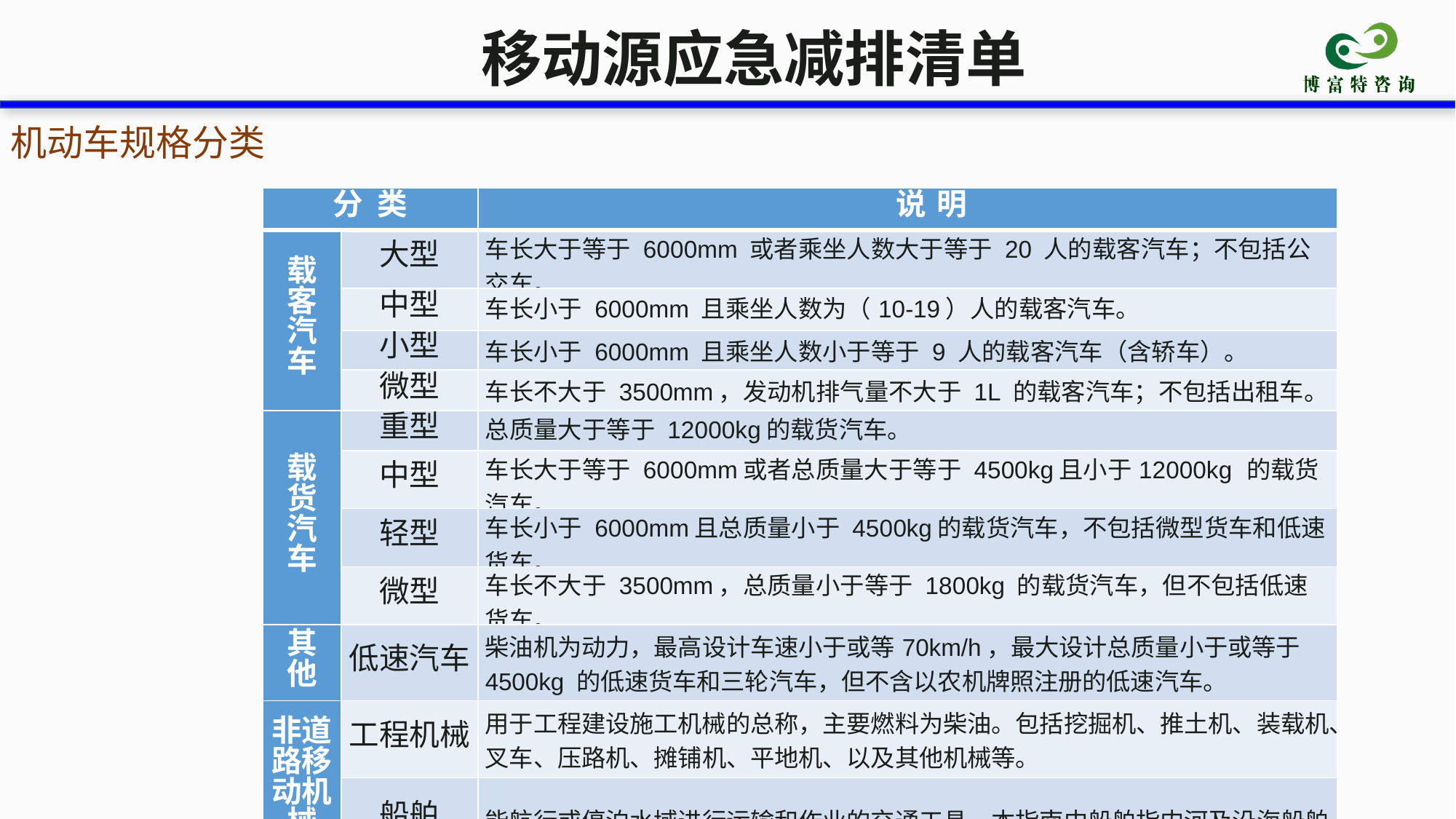

移动源应急减排清单

机动车规格分类
| 分 类 |  | 说 明 |
| --- | --- | --- |
| 载 客 汽 车 | 大型 | 车长大于等于 6000mm 或者乘坐人数大于等于 20 人的载客汽车；不包括公交车。 |
|  | 中型 | 车长小于 6000mm 且乘坐人数为（10-19）人的载客汽车。 |
|  | 小型 | 车长小于 6000mm 且乘坐人数小于等于 9 人的载客汽车（含轿车）。 |
|  | 微型 | 车长不大于 3500mm，发动机排气量不大于 1L 的载客汽车；不包括出租车。 |
| 载 货 汽 车 | 重型 | 总质量大于等于 12000kg的载货汽车。 |
|  | 中型 | 车长大于等于 6000mm或者总质量大于等于 4500kg且小于12000kg 的载货汽车。 |
|  | 轻型 | 车长小于 6000mm且总质量小于 4500kg的载货汽车，不包括微型货车和低速货车。 |
|  | 微型 | 车长不大于 3500mm，总质量小于等于 1800kg 的载货汽车，但不包括低速货车。 |
| 其 他 | 低速汽车 | 柴油机为动力，最高设计车速小于或等70km/h，最大设计总质量小于或等于4500kg 的低速货车和三轮汽车，但不含以农机牌照注册的低速汽车。 |
| 非道路移动机械 | 工程机械 | 用于工程建设施工机械的总称，主要燃料为柴油。包括挖掘机、推土机、装载机、叉车、压路机、摊铺机、平地机、以及其他机械等。 |
|  | 船舶 | 能航行或停泊水域进行运输和作业的交通工具。本指南中船舶指内河及沿海船舶。 |